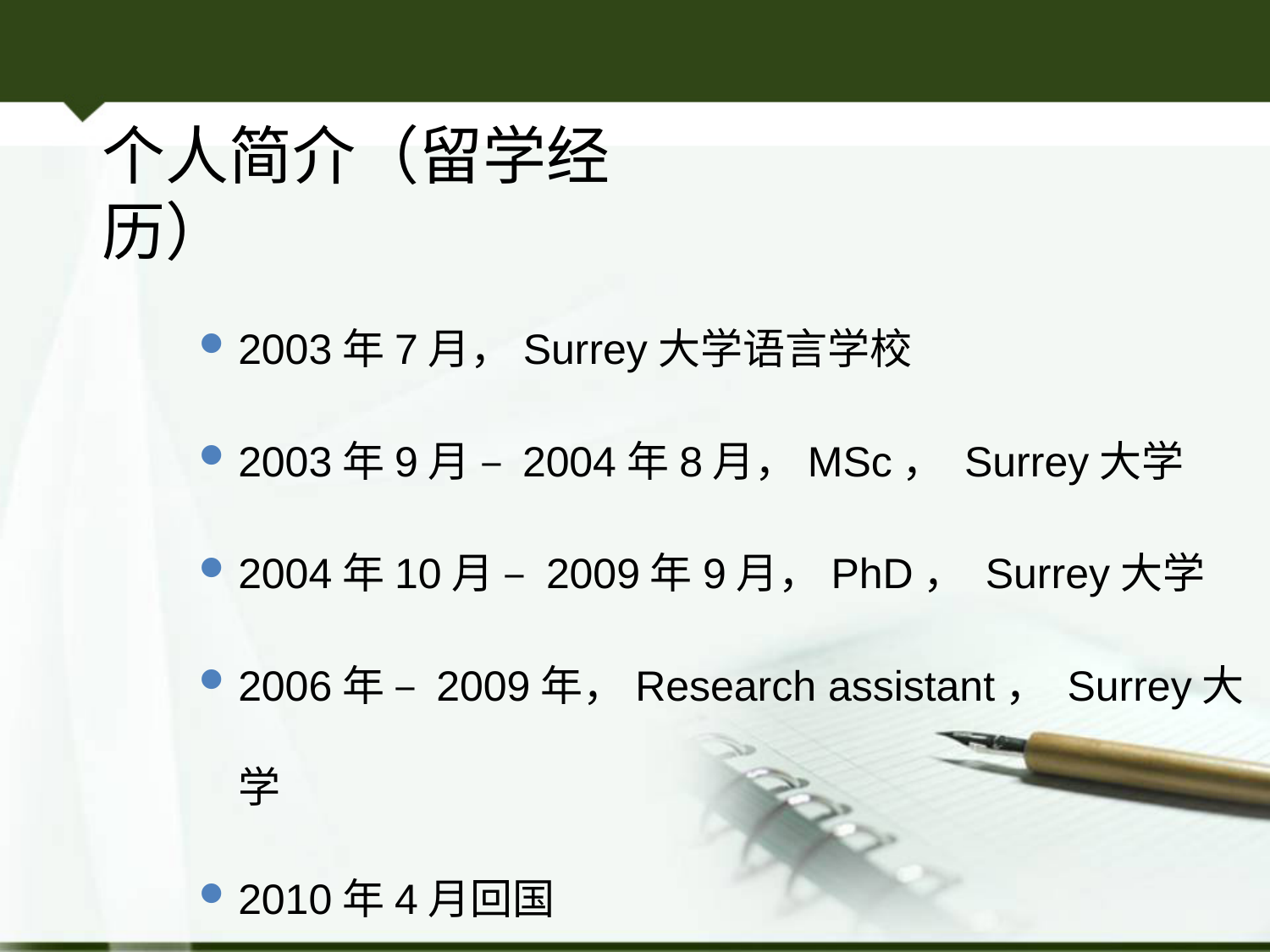

个人简介（留学经历）
2003年7月，Surrey大学语言学校
2003年9月 – 2004年8月，MSc， Surrey大学
2004年10月 – 2009年9月，PhD， Surrey大学
2006年 – 2009年，Research assistant， Surrey大学
2010年4月回国